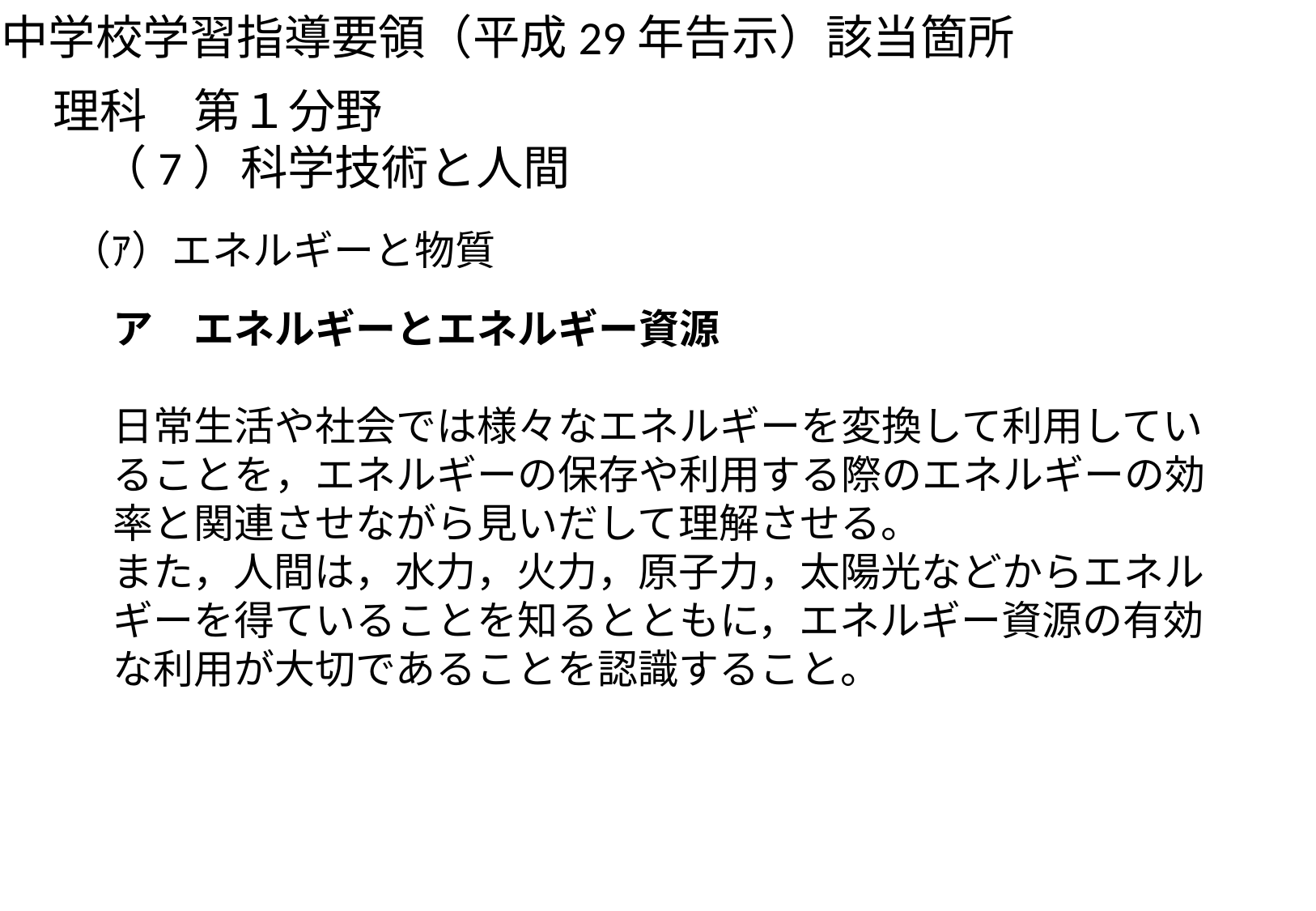

中学校学習指導要領（平成29年告示）該当箇所
理科　第１分野
　（7）科学技術と人間
（ｱ）エネルギーと物質
ア　エネルギーとエネルギー資源

日常生活や社会では様々なエネルギーを変換して利用していることを，エネルギーの保存や利用する際のエネルギーの効率と関連させながら見いだして理解させる。
また，人間は，水力，火力，原子力，太陽光などからエネルギーを得ていることを知るとともに，エネルギー資源の有効な利用が大切であることを認識すること。